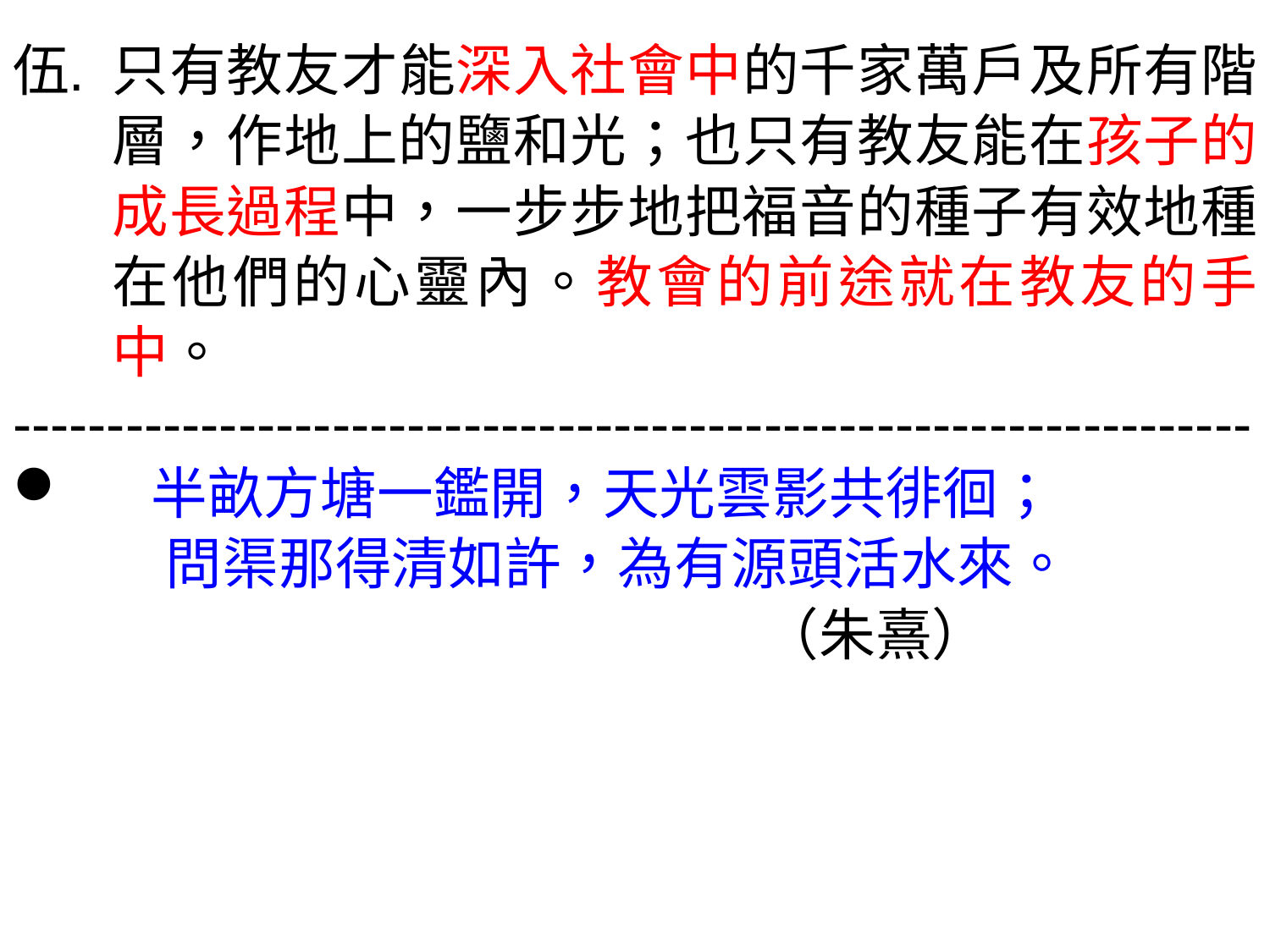

只有教友才能深入社會中的千家萬戶及所有階層，作地上的鹽和光；也只有教友能在孩子的成長過程中，一步步地把福音的種子有效地種在他們的心靈內。教會的前途就在教友的手中。
------------------------------------------------------------------
  半畝方塘一鑑開，天光雲影共徘徊；
           問渠那得清如許，為有源頭活水來。
                                                          （朱熹）